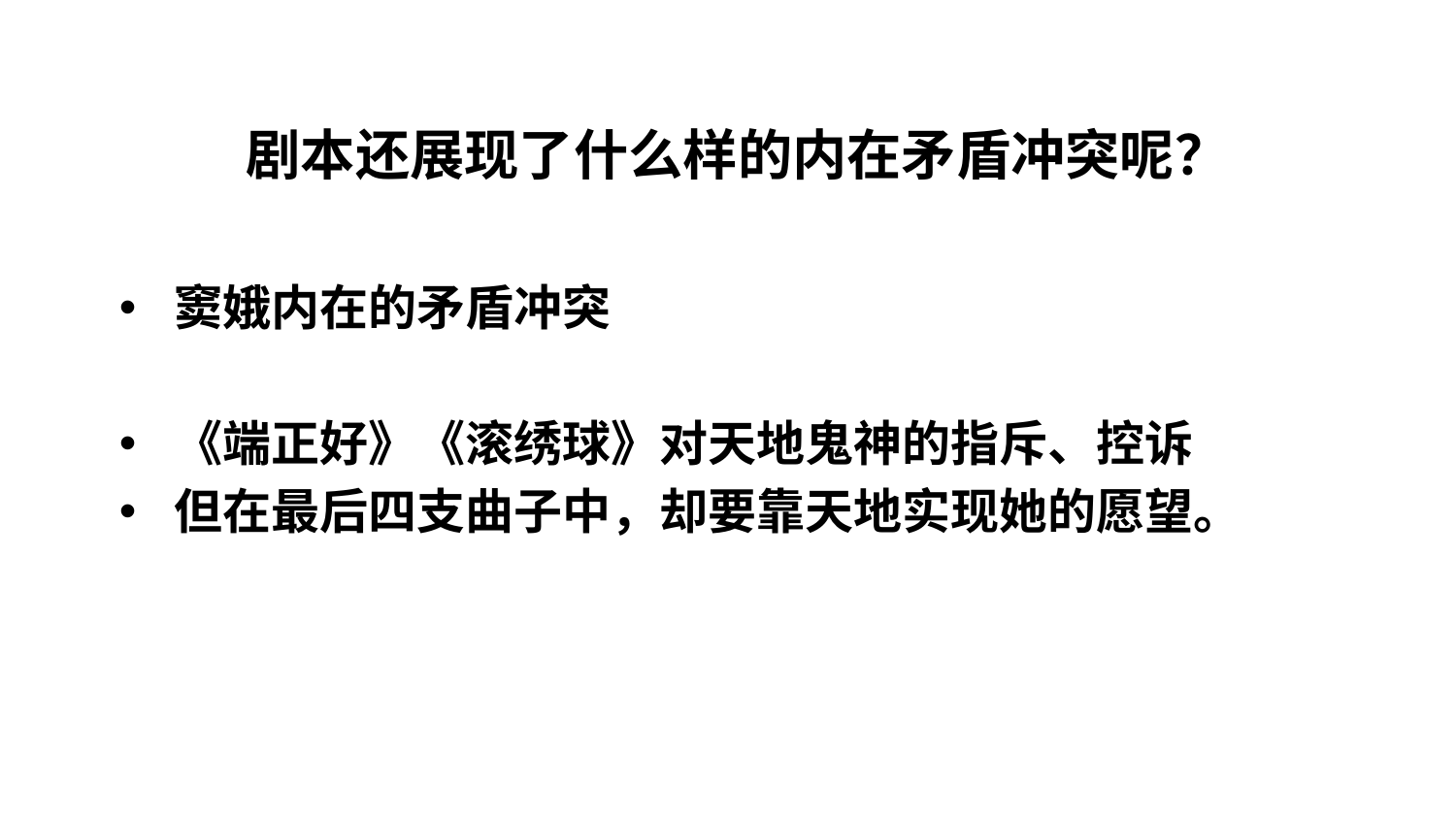

# 剧本还展现了什么样的内在矛盾冲突呢？
窦娥内在的矛盾冲突

《端正好》《滚绣球》对天地鬼神的指斥、控诉
但在最后四支曲子中，却要靠天地实现她的愿望。